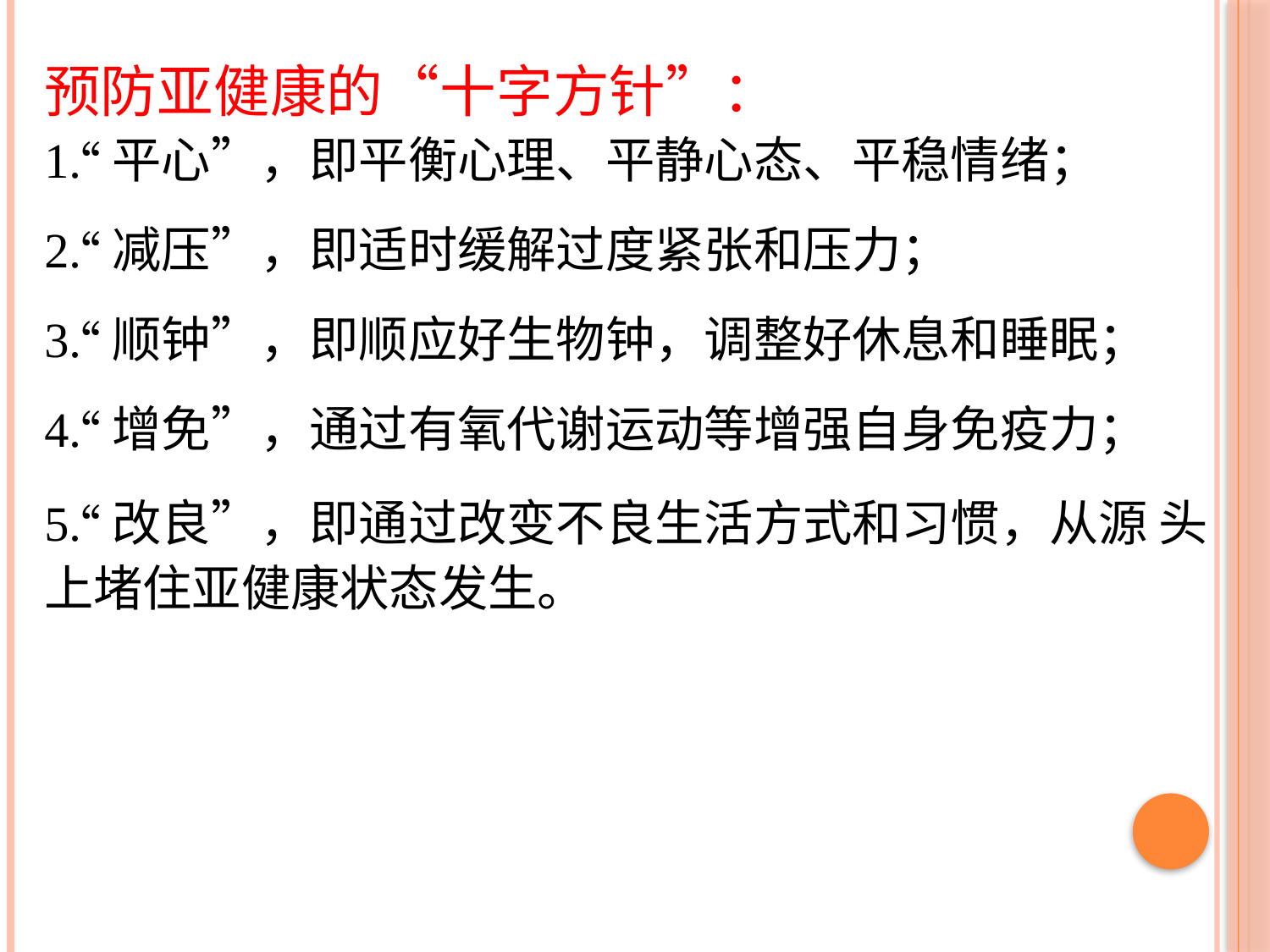

预防亚健康的“十字方针”：
1.“平心”，即平衡心理、平静心态、平稳情绪；
2.“减压”，即适时缓解过度紧张和压力；
3.“顺钟”，即顺应好生物钟，调整好休息和睡眠；
4.“增免”，通过有氧代谢运动等增强自身免疫力；
5.“改良”，即通过改变不良生活方式和习惯，从源 头上堵住亚健康状态发生。